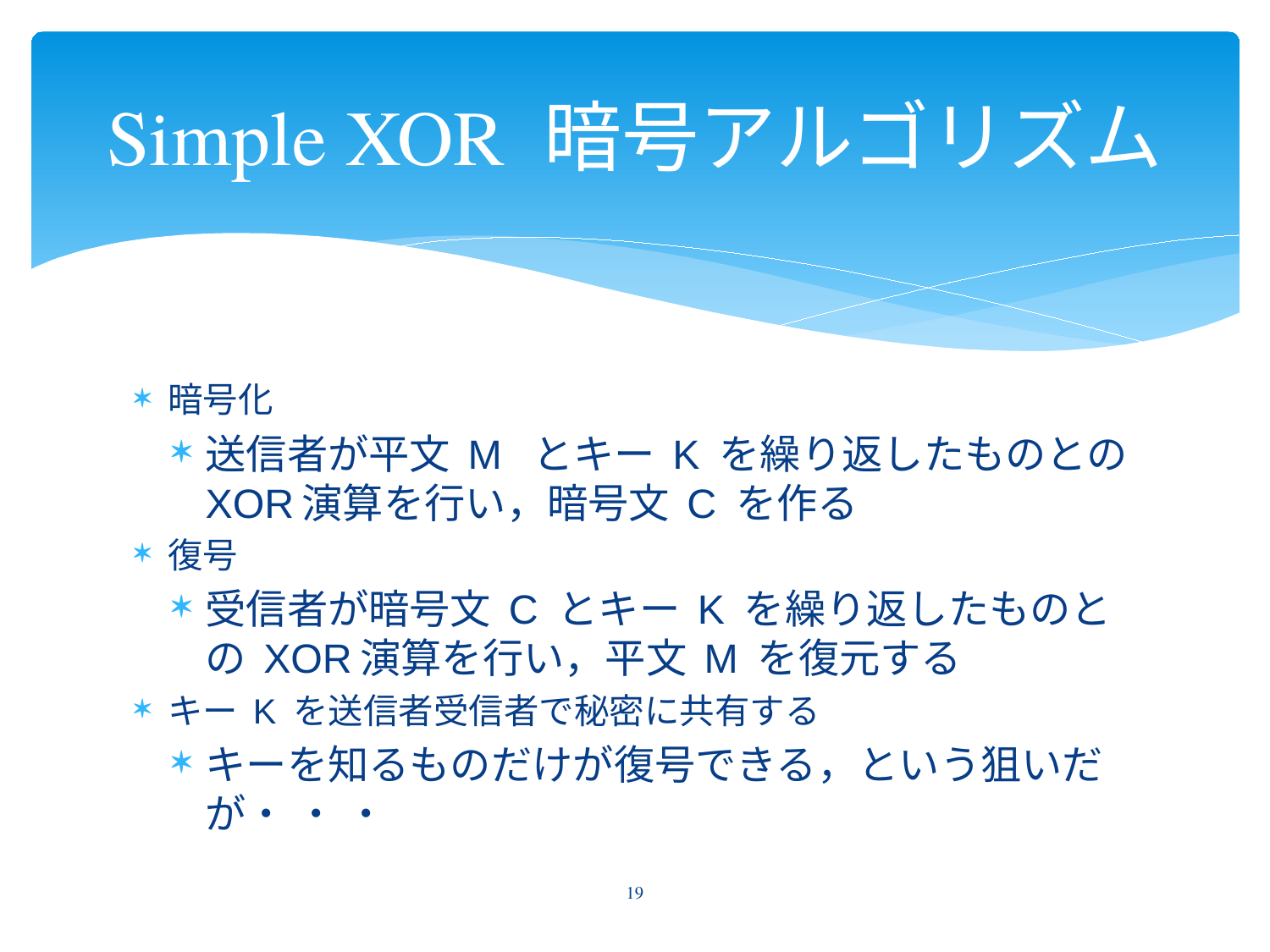

# Simple XOR 暗号アルゴリズム
暗号化
送信者が平文 M  とキー K を繰り返したものとの XOR演算を行い，暗号文 C を作る
復号
受信者が暗号文 C とキー K を繰り返したものとの XOR演算を行い，平文 M を復元する
キー K を送信者受信者で秘密に共有する
キーを知るものだけが復号できる，という狙いだが・ ・ ・
19